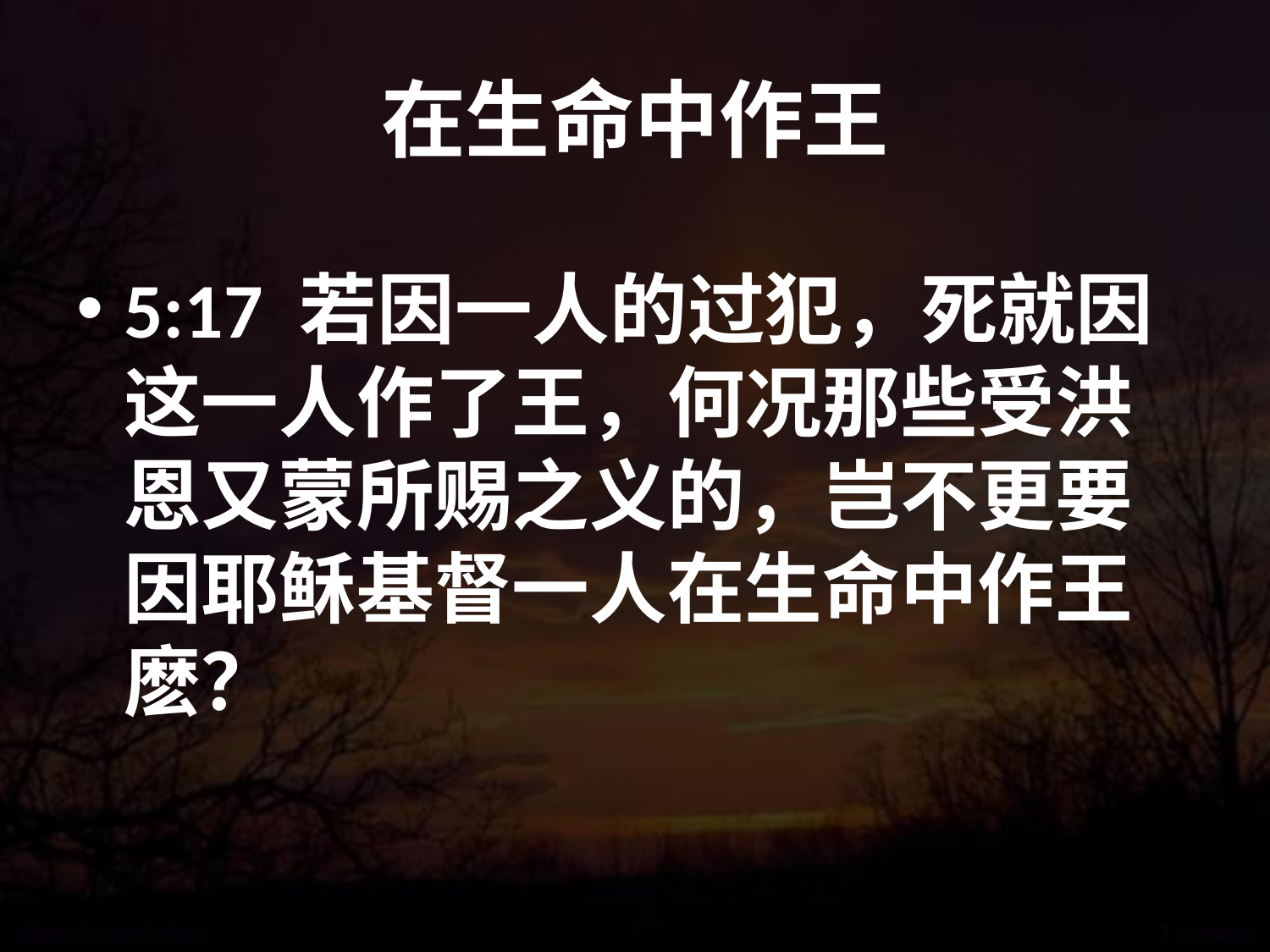

# 在生命中作王
5:17 若因一人的过犯，死就因这一人作了王，何况那些受洪恩又蒙所赐之义的，岂不更要因耶稣基督一人在生命中作王麽？